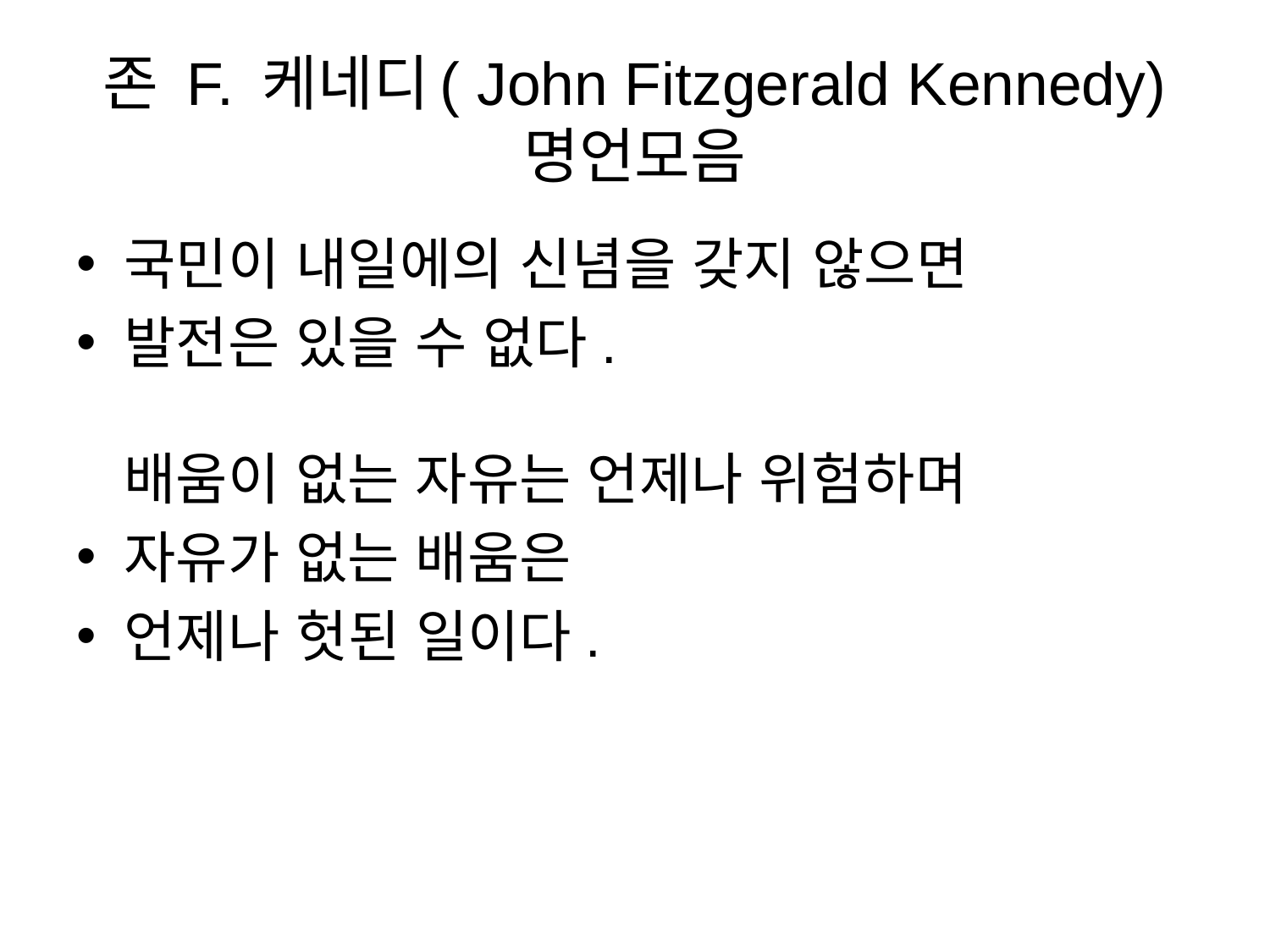

# 존 F. 케네디( John Fitzgerald Kennedy) 명언모음
국민이 내일에의 신념을 갖지 않으면
발전은 있을 수 없다.
배움이 없는 자유는 언제나 위험하며
자유가 없는 배움은
언제나 헛된 일이다.